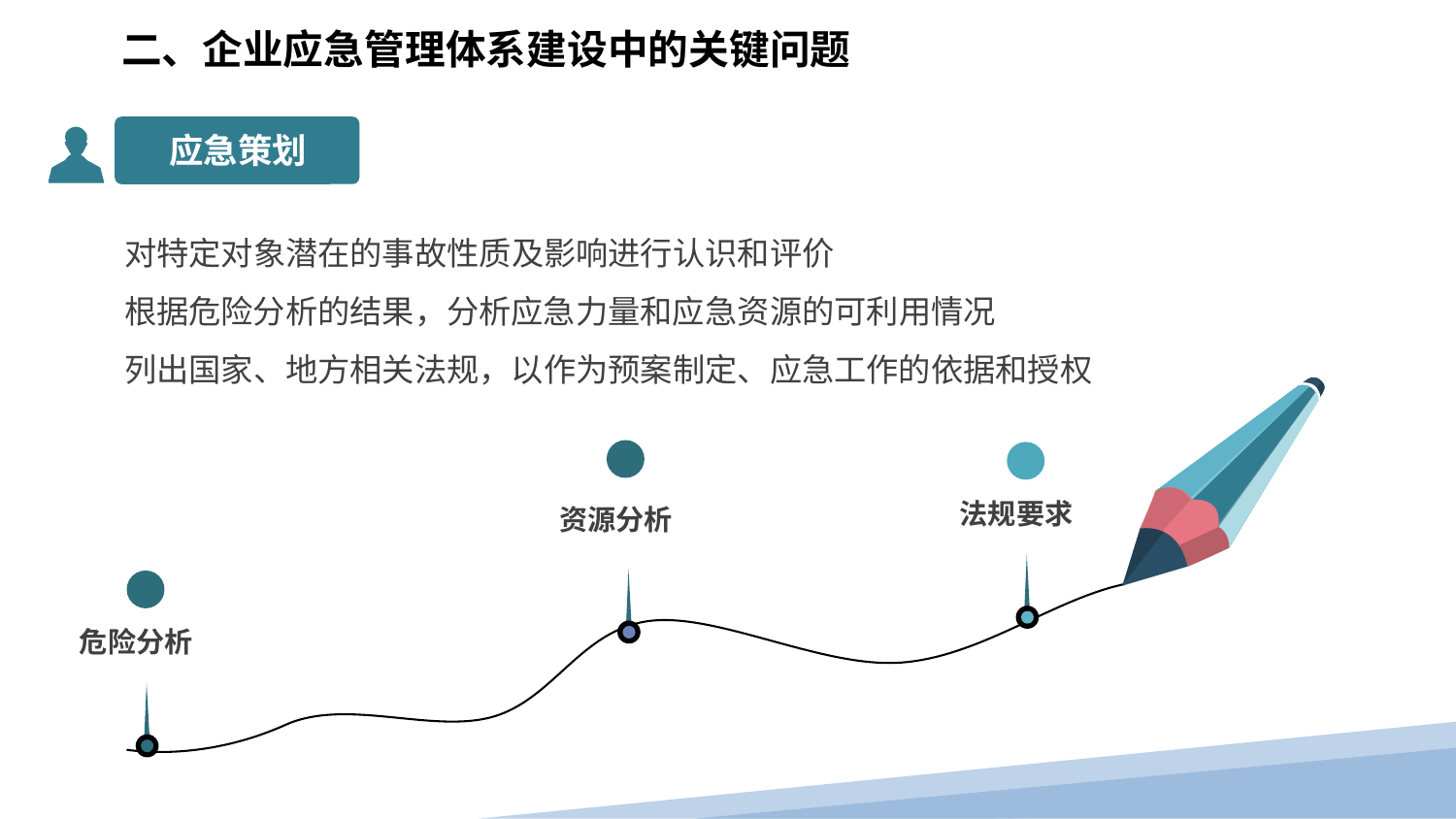

二、企业应急管理体系建设中的关键问题

应急策划

对特定对象潜在的事故性质及影响进行认识和评价
根据危险分析的结果，分析应急力量和应急资源的可利用情况
列出国家、地方相关法规，以作为预案制定、应急工作的依据和授权

法规要求
资源分析

危险分析